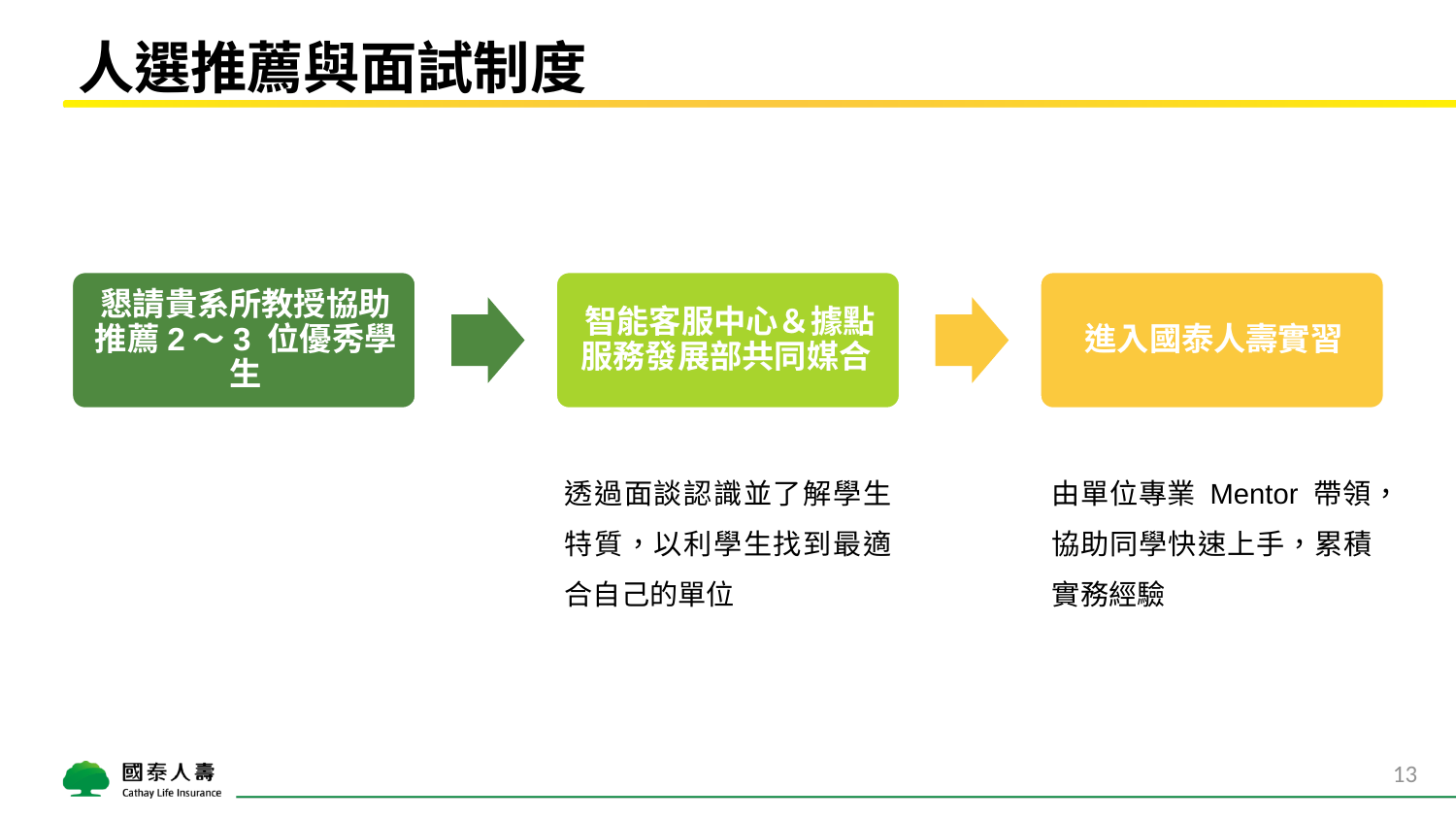

# 人選推薦與面試制度
懇請貴系所教授協助推薦2～3 位優秀學生

智能客服中心＆據點服務發展部共同媒合

進入國泰人壽實習
透過面談認識並了解學生特質，以利學生找到最適合自己的單位
由單位專業 Mentor 帶領，協助同學快速上手，累積實務經驗
13